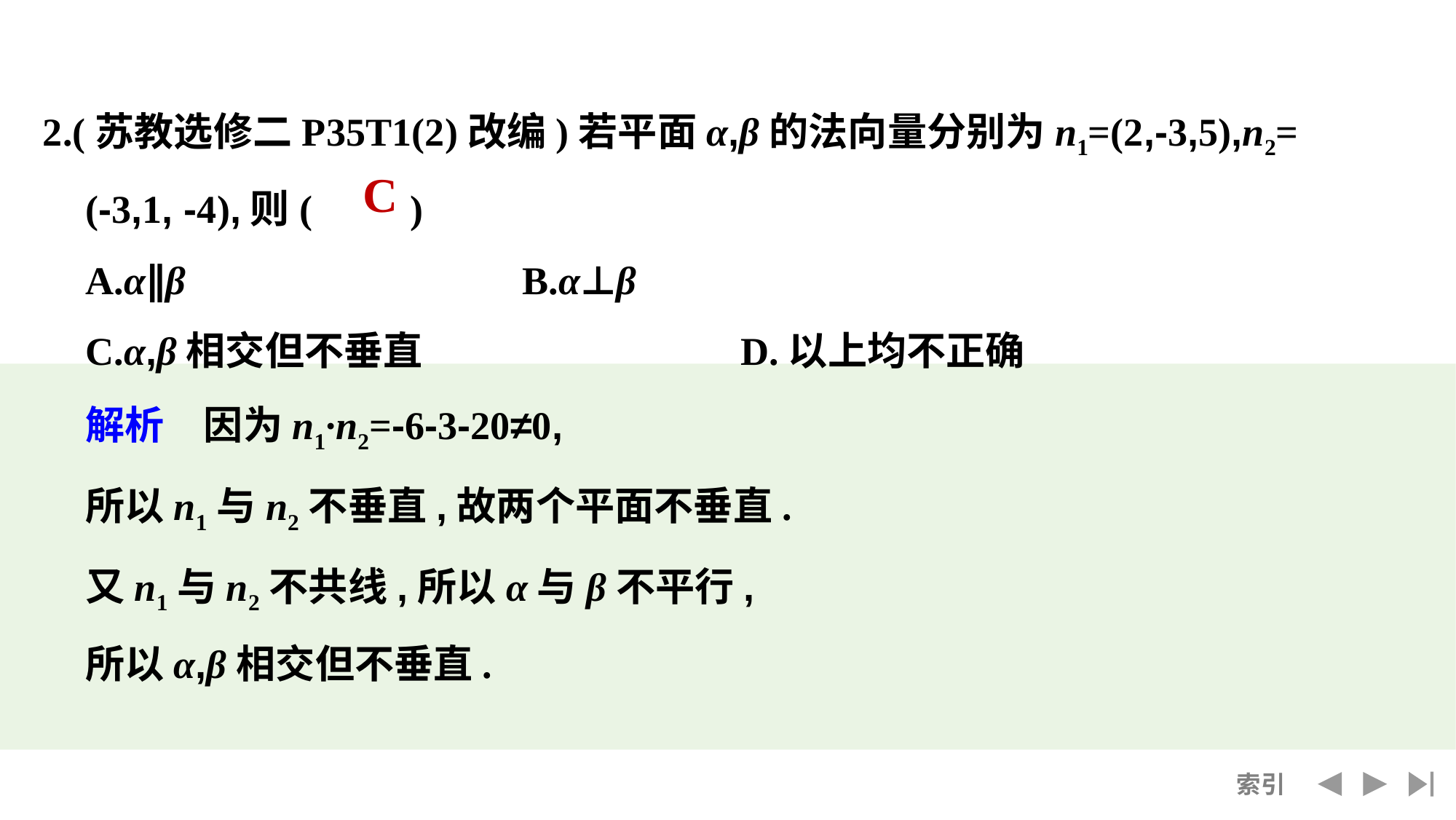

2.(苏教选修二P35T1(2)改编)若平面α,β的法向量分别为n1=(2,-3,5),n2=
	(-3,1, -4),则(　　)
	A.α∥β				B.α⊥β
	C.α,β相交但不垂直			D.以上均不正确
	解析　因为n1·n2=-6-3-20≠0,
	所以n1与n2不垂直,故两个平面不垂直.
	又n1与n2不共线,所以α与β不平行,
	所以α,β相交但不垂直.
C